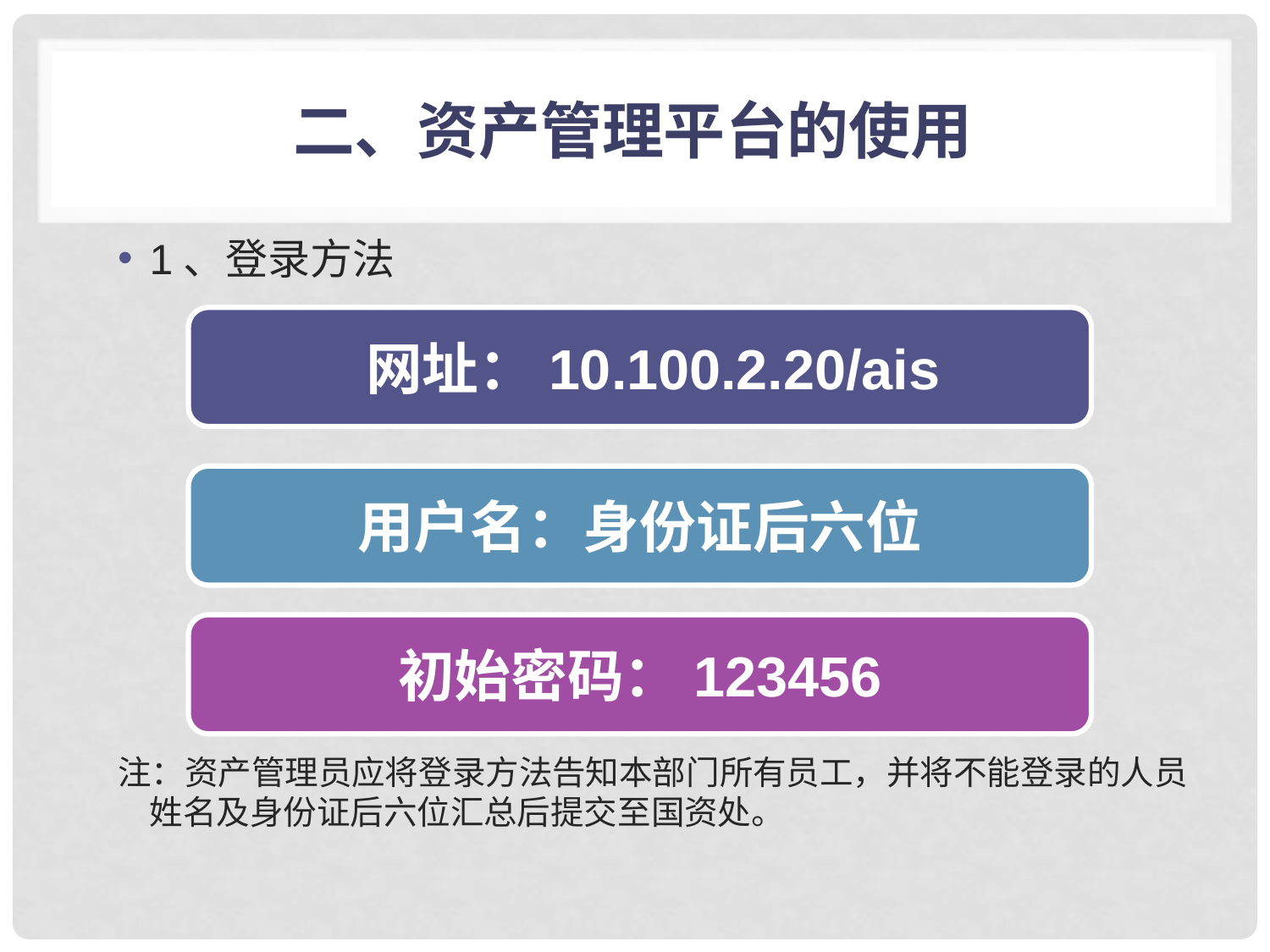

# 二、资产管理平台的使用
1、登录方法

注：资产管理员应将登录方法告知本部门所有员工，并将不能登录的人员姓名及身份证后六位汇总后提交至国资处。
 网址：10.100.2.20/ais
用户名：身份证后六位
初始密码：123456